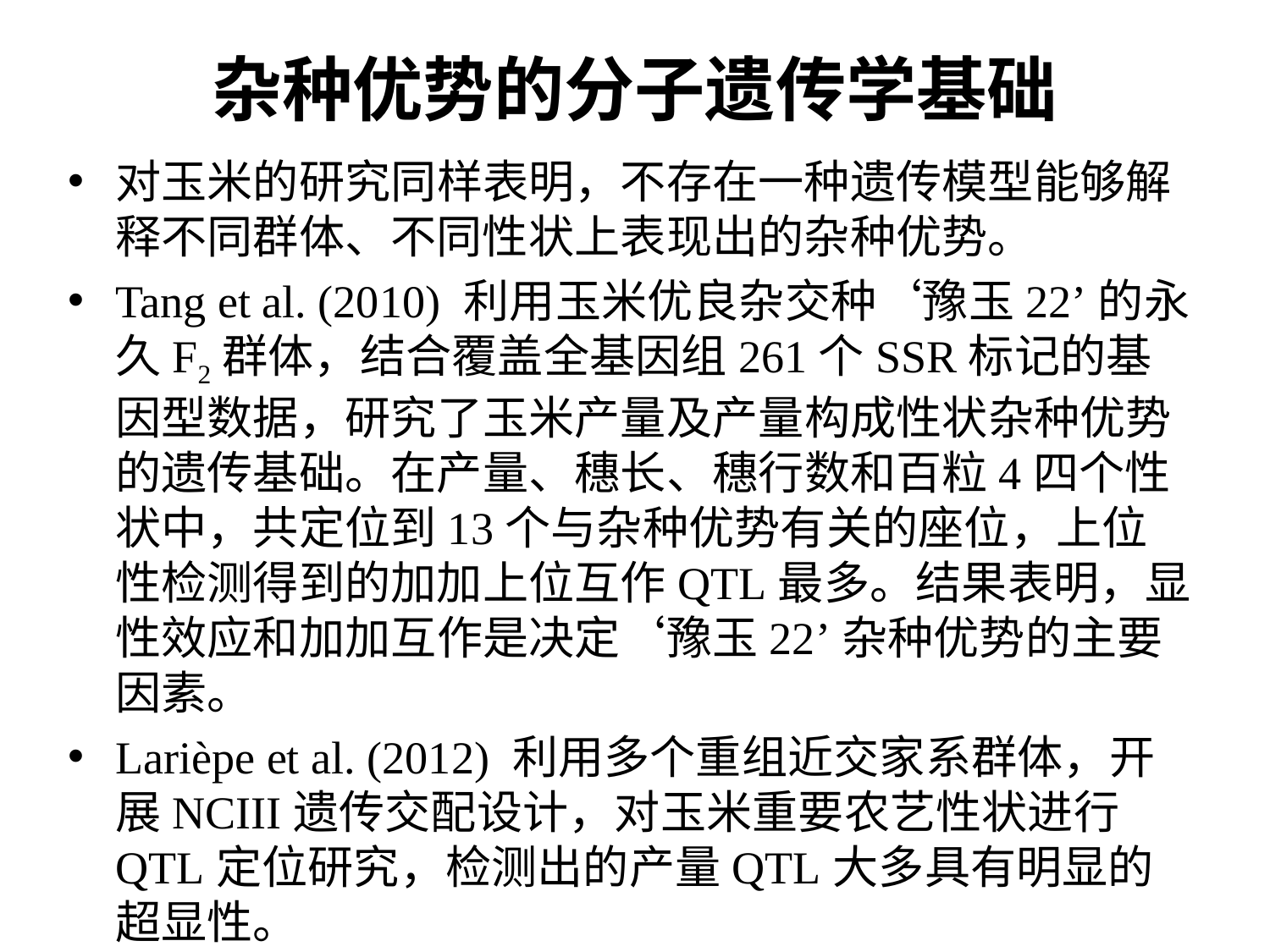

# 杂种优势的分子遗传学基础
对玉米的研究同样表明，不存在一种遗传模型能够解释不同群体、不同性状上表现出的杂种优势。
Tang et al. (2010) 利用玉米优良杂交种‘豫玉22’的永久F2群体，结合覆盖全基因组261个SSR标记的基因型数据，研究了玉米产量及产量构成性状杂种优势的遗传基础。在产量、穗长、穗行数和百粒4四个性状中，共定位到13个与杂种优势有关的座位，上位性检测得到的加加上位互作QTL最多。结果表明，显性效应和加加互作是决定‘豫玉22’杂种优势的主要因素。
Larièpe et al. (2012) 利用多个重组近交家系群体，开展NCIII遗传交配设计，对玉米重要农艺性状进行QTL定位研究，检测出的产量QTL大多具有明显的超显性。